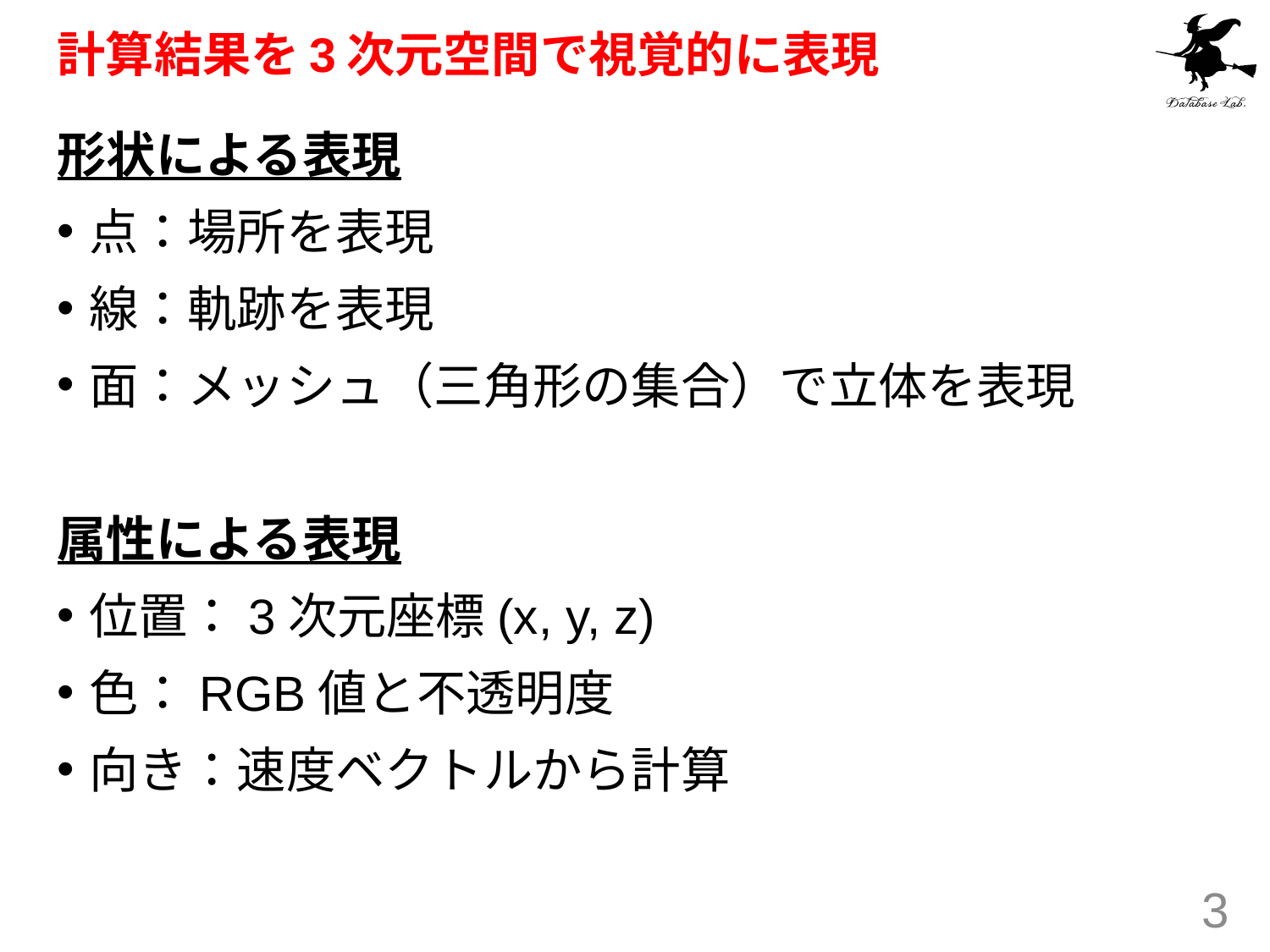

# 計算結果を3次元空間で視覚的に表現
形状による表現
点：場所を表現
線：軌跡を表現
面：メッシュ（三角形の集合）で立体を表現

属性による表現
位置：3次元座標(x, y, z)
色：RGB値と不透明度
向き：速度ベクトルから計算

3